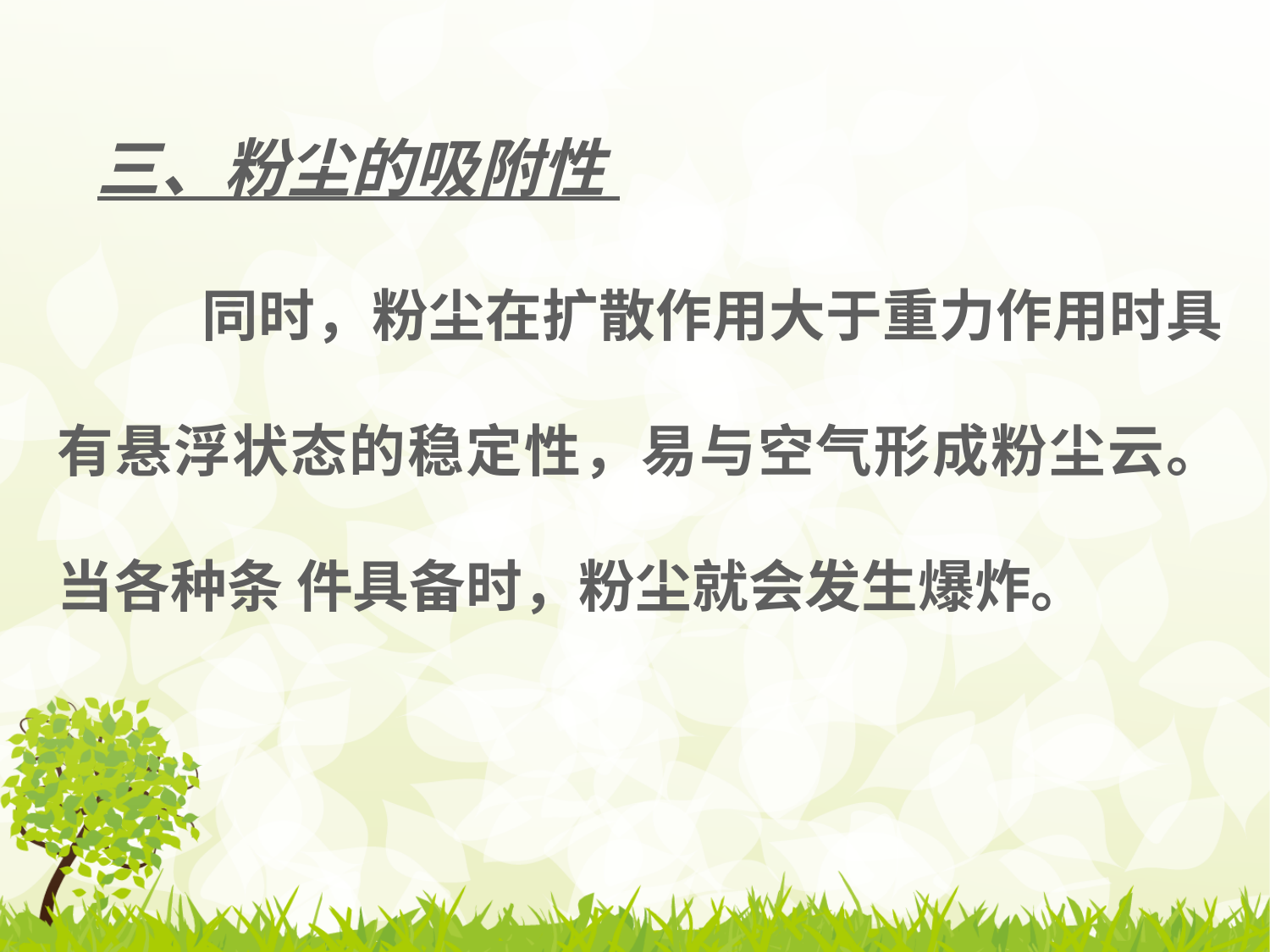

三、粉尘的吸附性
          同时，粉尘在扩散作用大于重力作用时具有悬浮状态的稳定性，易与空气形成粉尘云。当各种条 件具备时，粉尘就会发生爆炸。